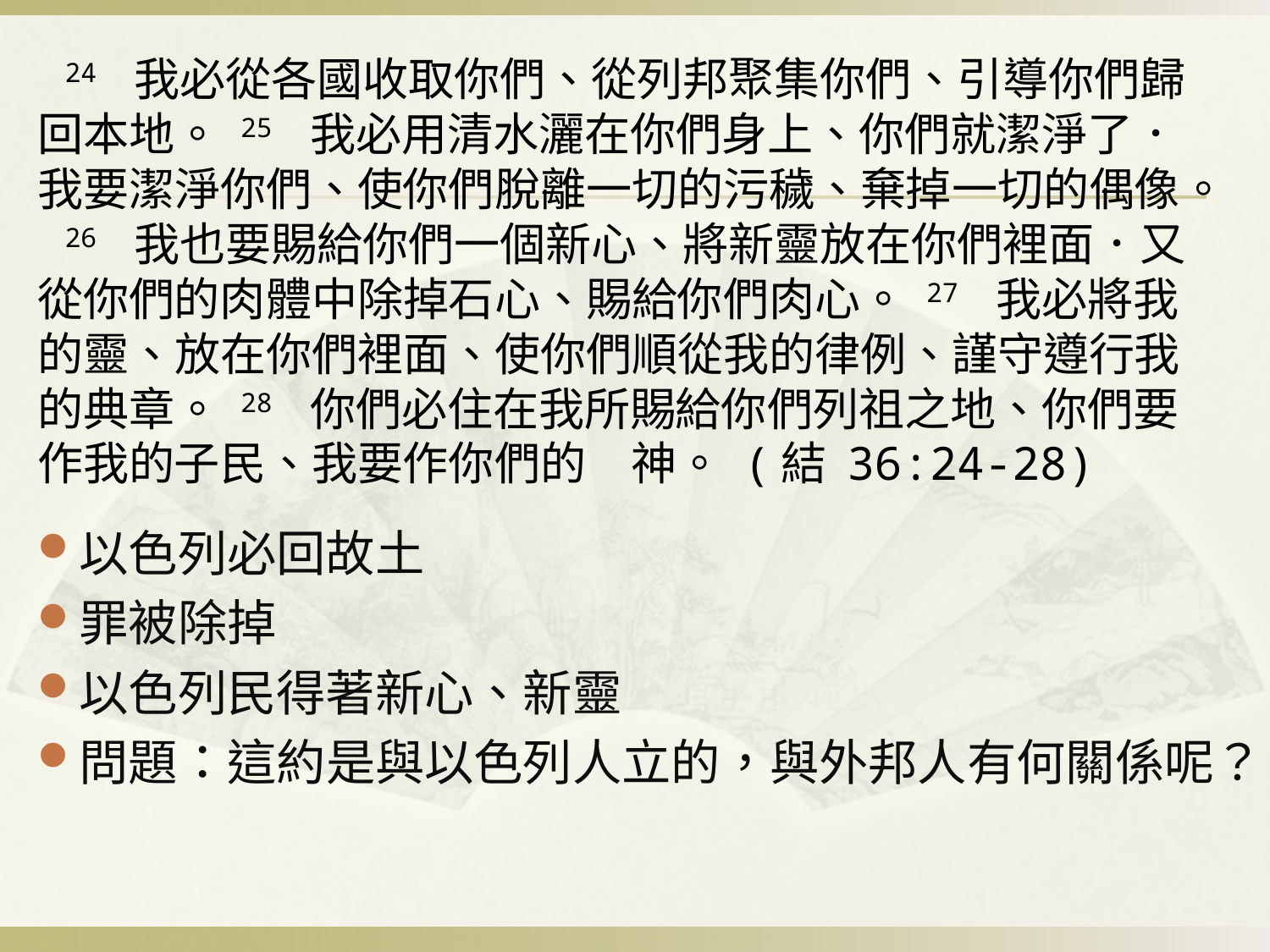

24 我必從各國收取你們、從列邦聚集你們、引導你們歸回本地。 25 我必用清水灑在你們身上、你們就潔淨了．我要潔淨你們、使你們脫離一切的污穢、棄掉一切的偶像。
 26 我也要賜給你們一個新心、將新靈放在你們裡面．又從你們的肉體中除掉石心、賜給你們肉心。 27 我必將我的靈、放在你們裡面、使你們順從我的律例、謹守遵行我的典章。 28 你們必住在我所賜給你們列祖之地、你們要作我的子民、我要作你們的　神。 (結 36:24-28)
以色列必回故土
罪被除掉
以色列民得著新心、新靈
問題：這約是與以色列人立的，與外邦人有何關係呢？